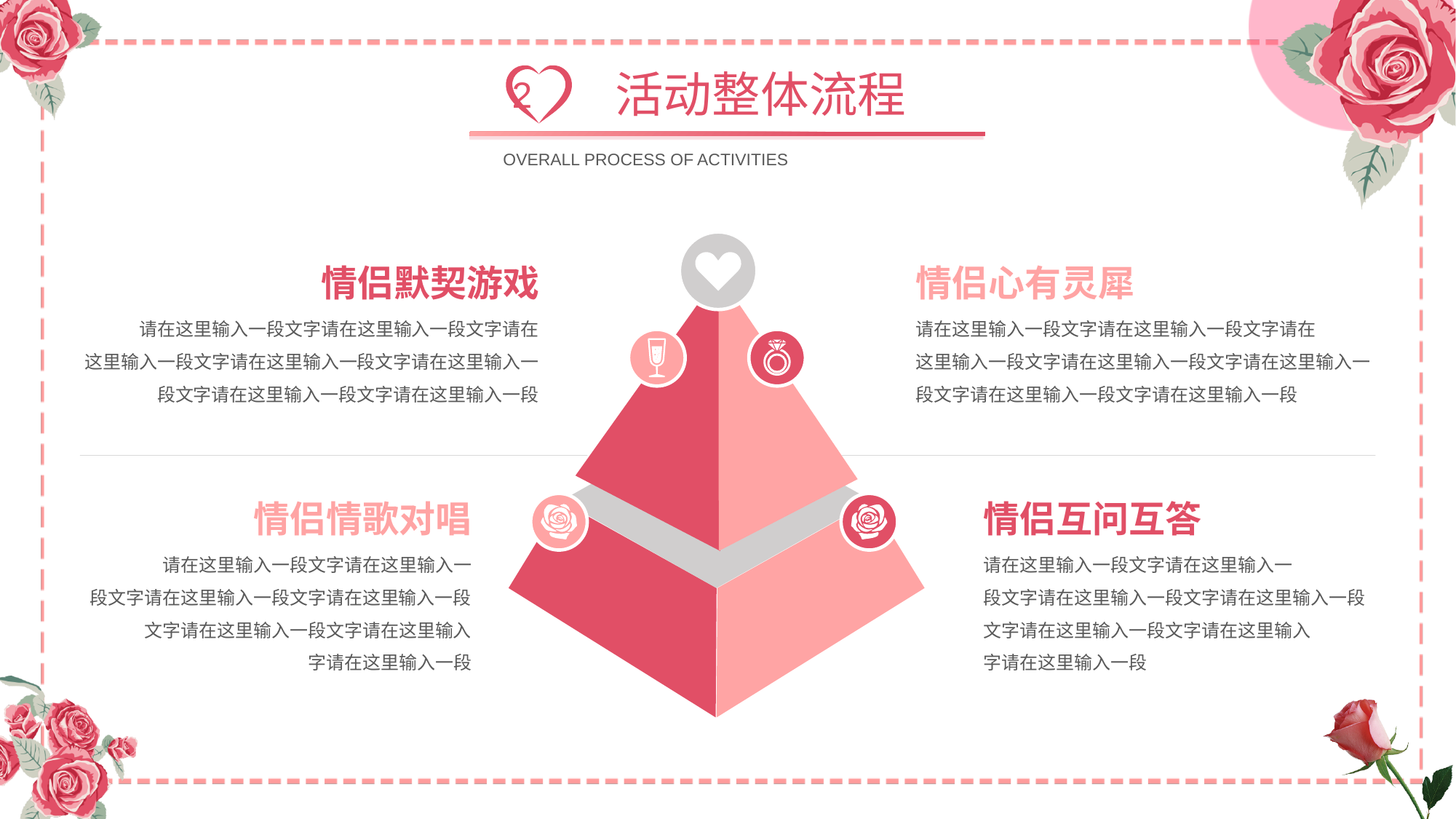

活动整体流程
2
OVERALL PROCESS OF ACTIVITIES

情侣默契游戏
情侣心有灵犀

请在这里输入一段文字请在这里输入一段文字请在
这里输入一段文字请在这里输入一段文字请在这里输入一段文字请在这里输入一段文字请在这里输入一段
请在这里输入一段文字请在这里输入一段文字请在
这里输入一段文字请在这里输入一段文字请在这里输入一段文字请在这里输入一段文字请在这里输入一段

情侣情歌对唱
情侣互问互答

请在这里输入一段文字请在这里输入一
段文字请在这里输入一段文字请在这里输入一段文字请在这里输入一段文字请在这里输入
字请在这里输入一段
请在这里输入一段文字请在这里输入一
段文字请在这里输入一段文字请在这里输入一段文字请在这里输入一段文字请在这里输入
字请在这里输入一段